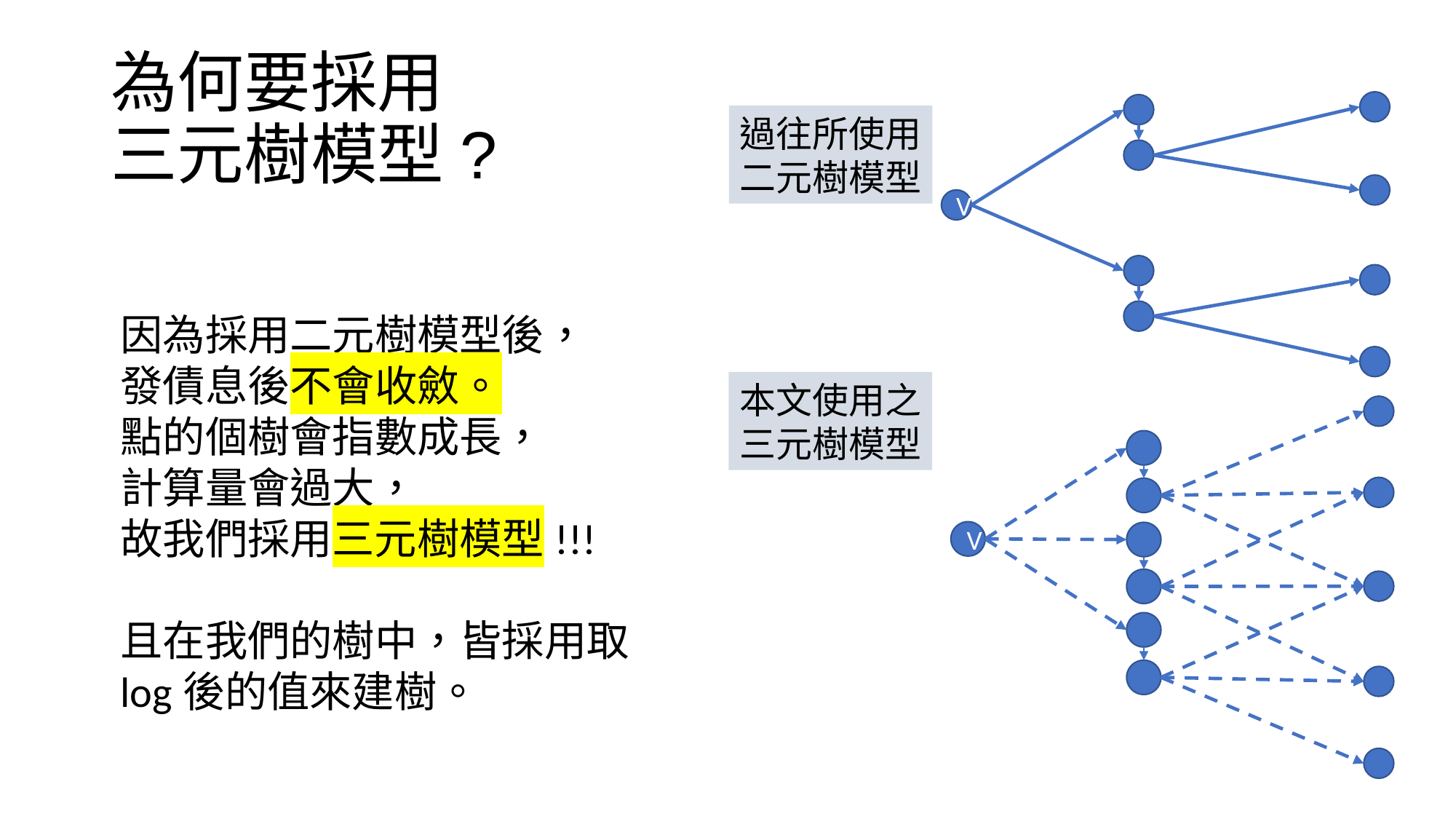

為何要採用
三元樹模型?

V

過往所使用
二元樹模型
因為採用二元樹模型後，
發債息後不會收斂。
點的個樹會指數成長，
計算量會過大，
故我們採用三元樹模型!!!

且在我們的樹中，皆採用取log後的值來建樹。
本文使用之
三元樹模型

V